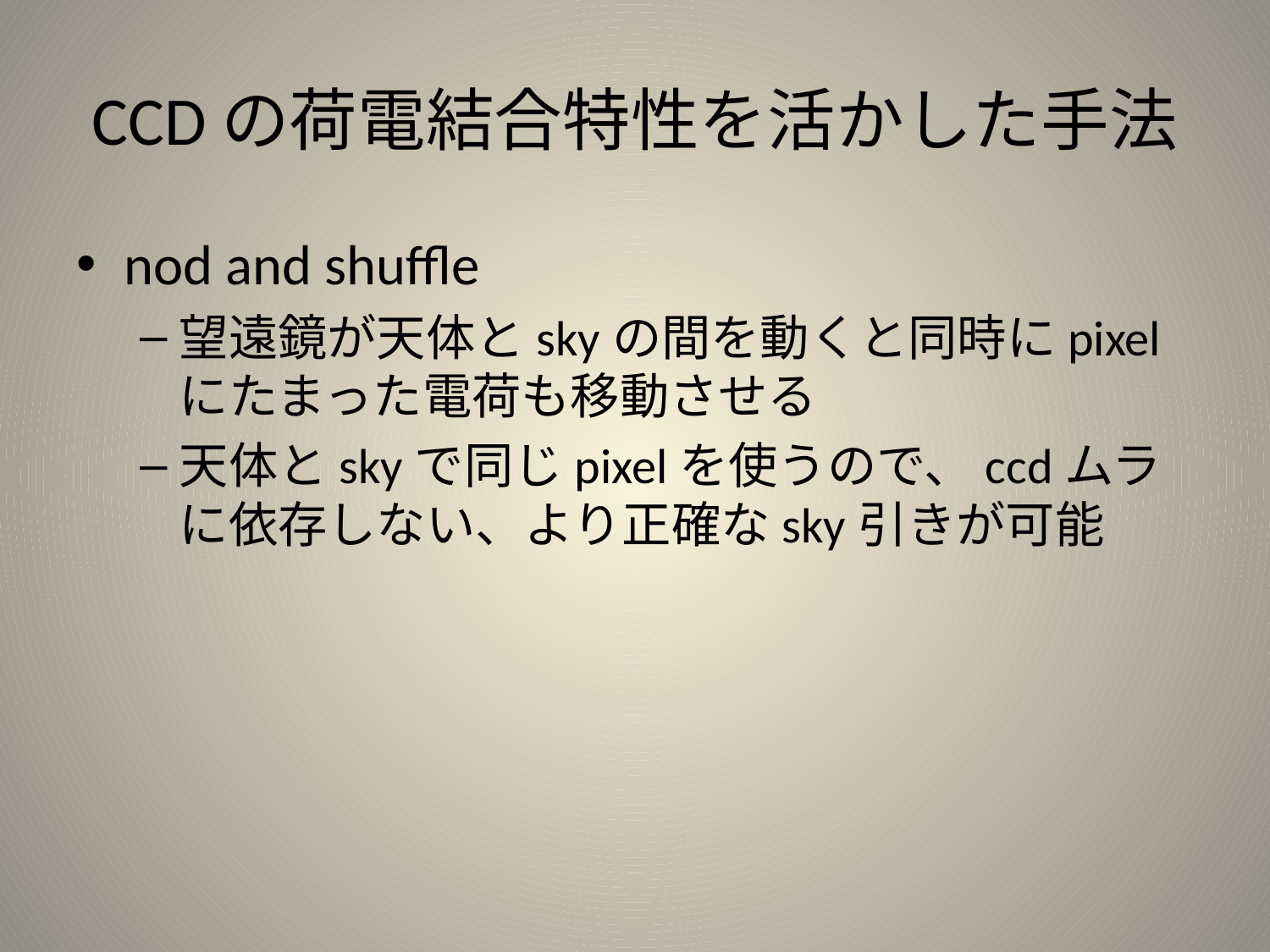

# CCDの荷電結合特性を活かした手法
nod and shuffle
望遠鏡が天体とskyの間を動くと同時にpixelにたまった電荷も移動させる
天体とskyで同じpixelを使うので、ccdムラに依存しない、より正確なsky引きが可能